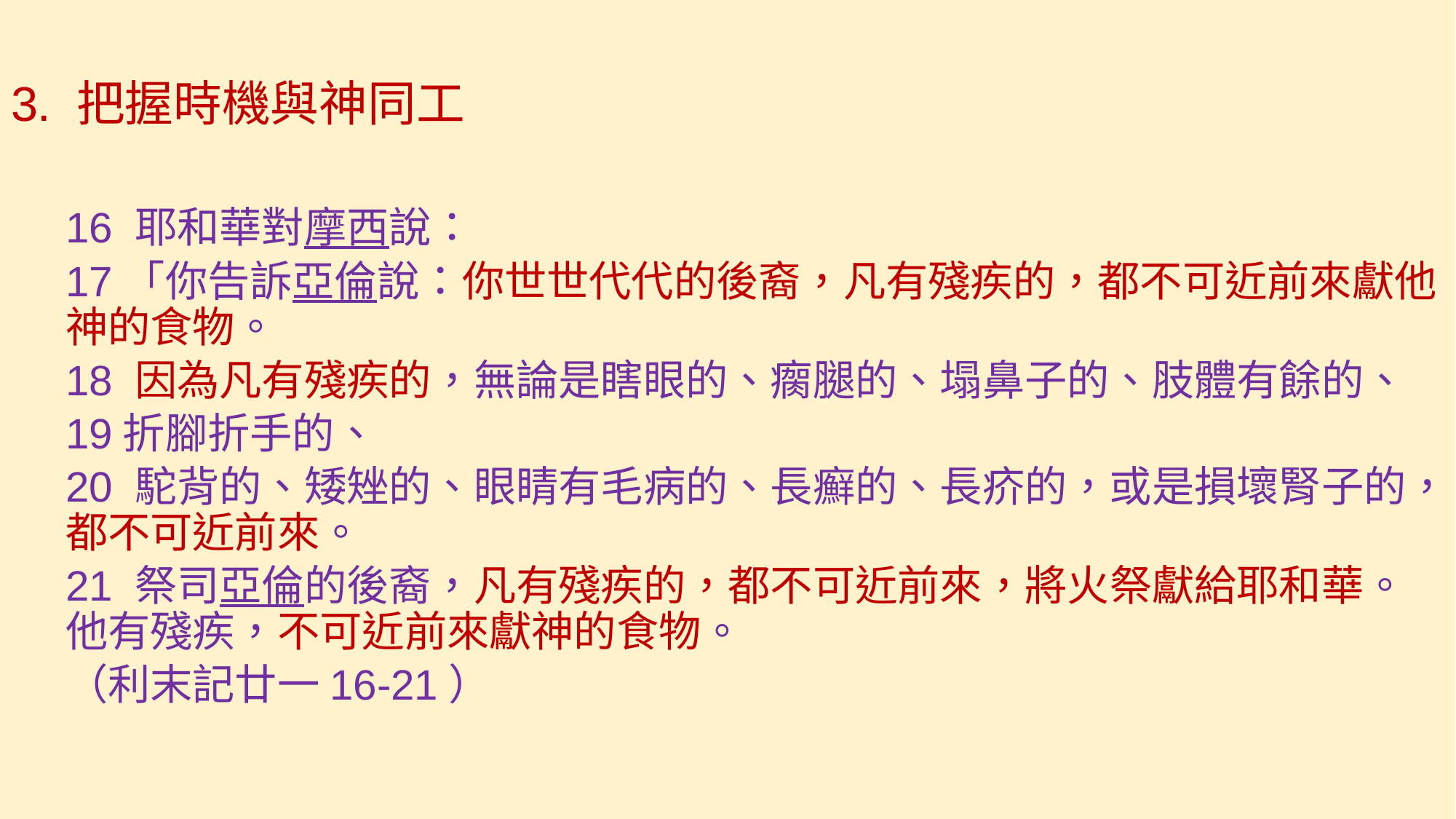

3. 把握時機與神同工

16 耶和華對摩西說：
17「你告訴亞倫說：你世世代代的後裔，凡有殘疾的，都不可近前來獻他神的食物。
18 因為凡有殘疾的，無論是瞎眼的、瘸腿的、塌鼻子的、肢體有餘的、
19折腳折手的、
20 駝背的、矮矬的、眼睛有毛病的、長癬的、長疥的，或是損壞腎子的，都不可近前來。
21 祭司亞倫的後裔，凡有殘疾的，都不可近前來，將火祭獻給耶和華。他有殘疾，不可近前來獻神的食物。
（利末記廿一16-21）